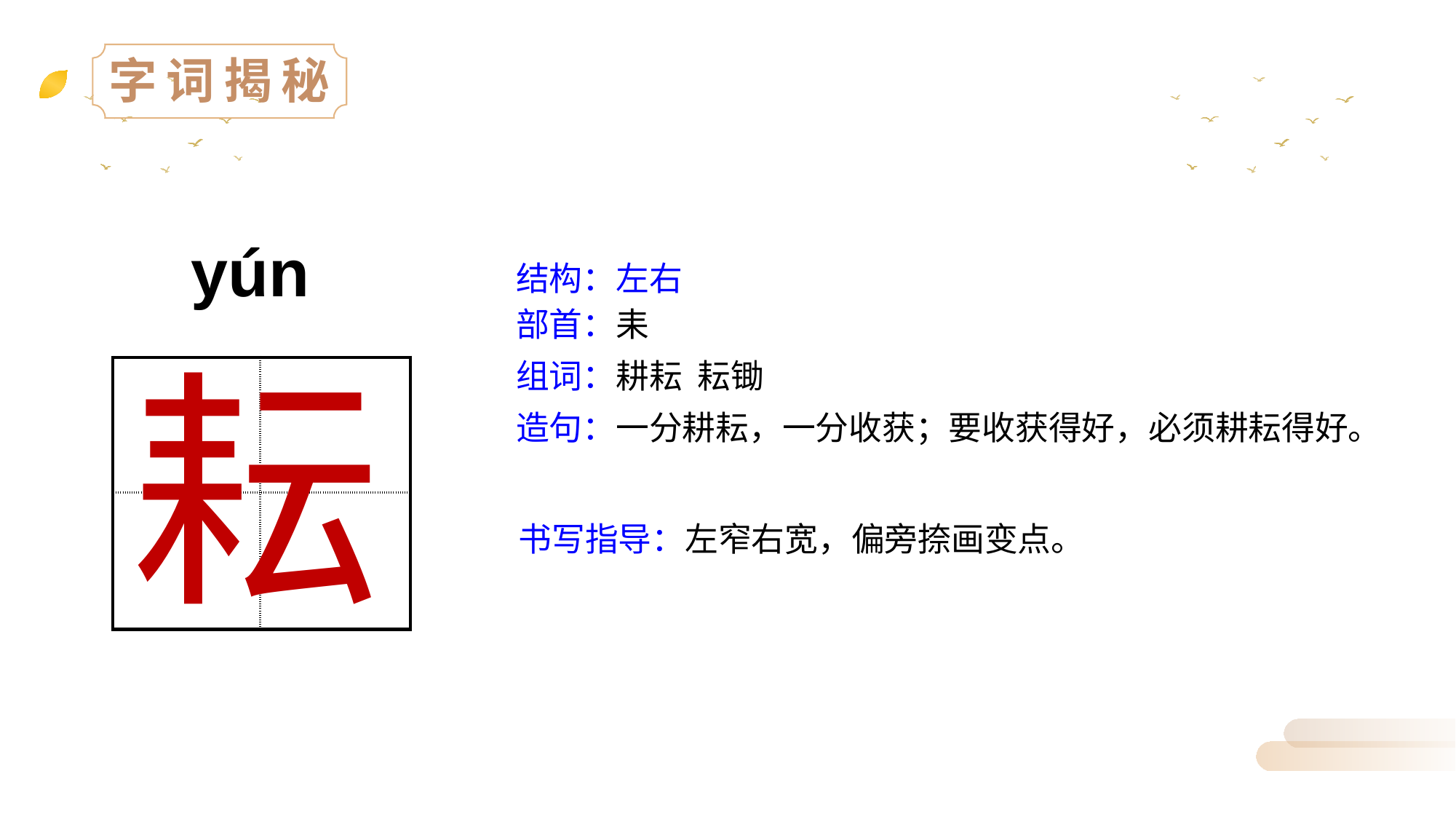

小学学科网  xuekeedu.com
小学学科网  xuekeedu.com
yún
小学学科网  xuekeedu.com
结构：左右
部首：耒

耘
组词：耕耘  耘锄
|  |  |
| --- | --- |
|  |  |
造句：一分耕耘，一分收获；要收获得好，必须耕耘得好。

书写指导：左窄右宽，偏旁捺画变点。